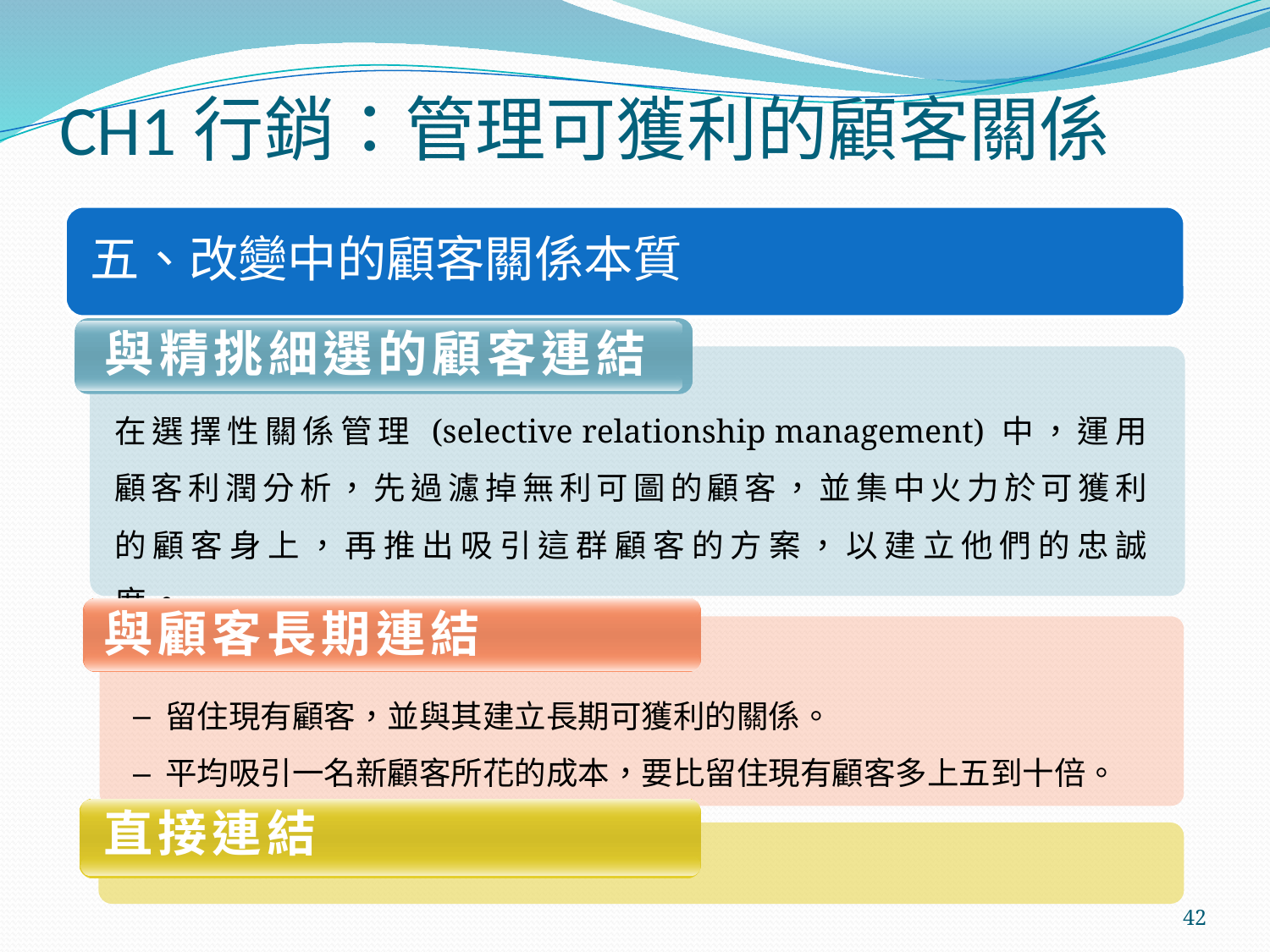

# CH1行銷：管理可獲利的顧客關係
五、改變中的顧客關係本質
與精挑細選的顧客連結

在選擇性關係管理 (selective relationship management) 中，運用顧客利潤分析，先過濾掉無利可圖的顧客，並集中火力於可獲利的顧客身上，再推出吸引這群顧客的方案，以建立他們的忠誠度。
與顧客長期連結

 留住現有顧客，並與其建立長期可獲利的關係。
 平均吸引一名新顧客所花的成本，要比留住現有顧客多上五到十倍。
直接連結

42